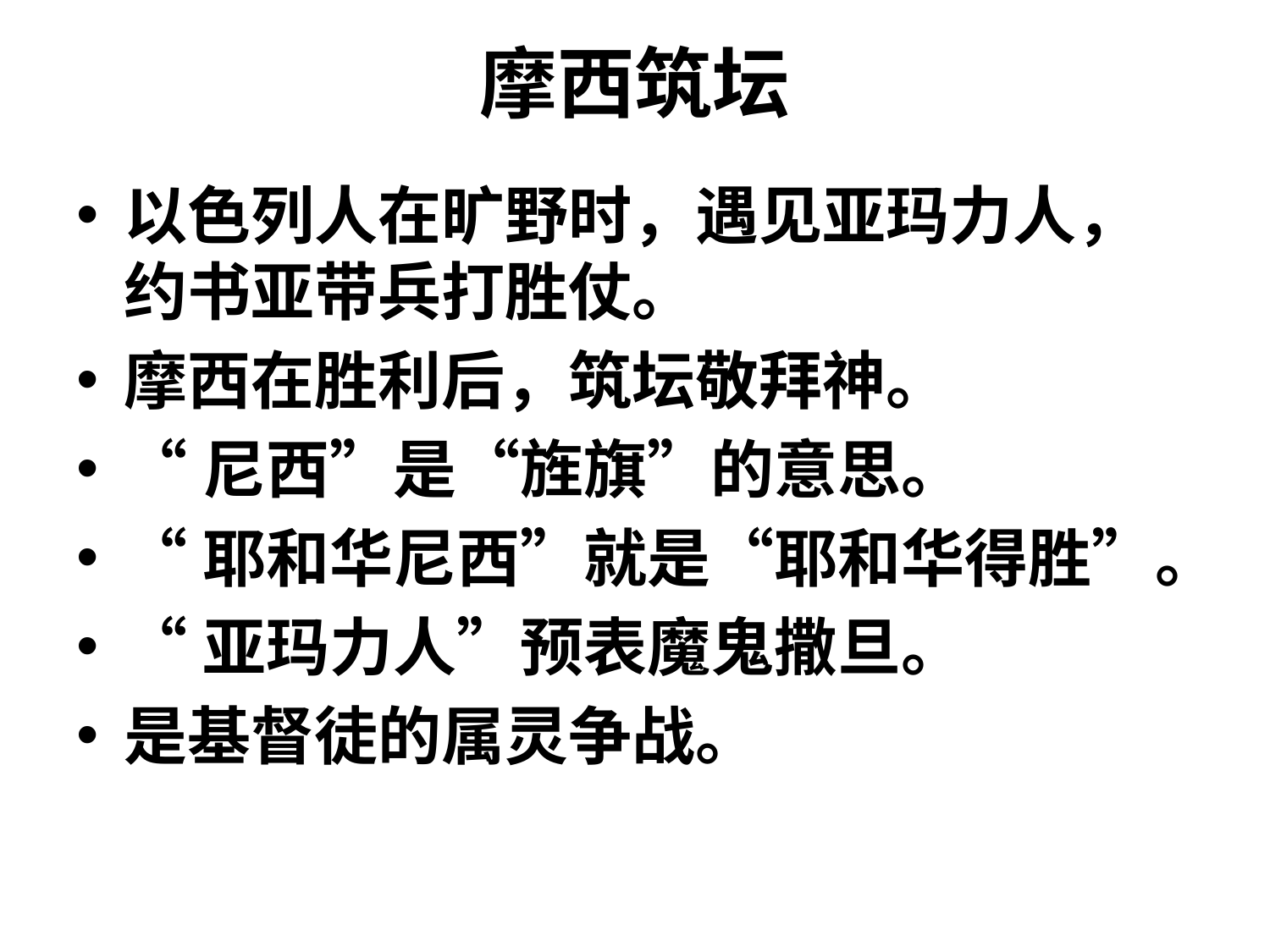

# 摩西筑坛
以色列人在旷野时，遇见亚玛力人，约书亚带兵打胜仗。
摩西在胜利后，筑坛敬拜神。
“尼西”是“旌旗”的意思。
“耶和华尼西”就是“耶和华得胜”。
“亚玛力人”预表魔鬼撒旦。
是基督徒的属灵争战。